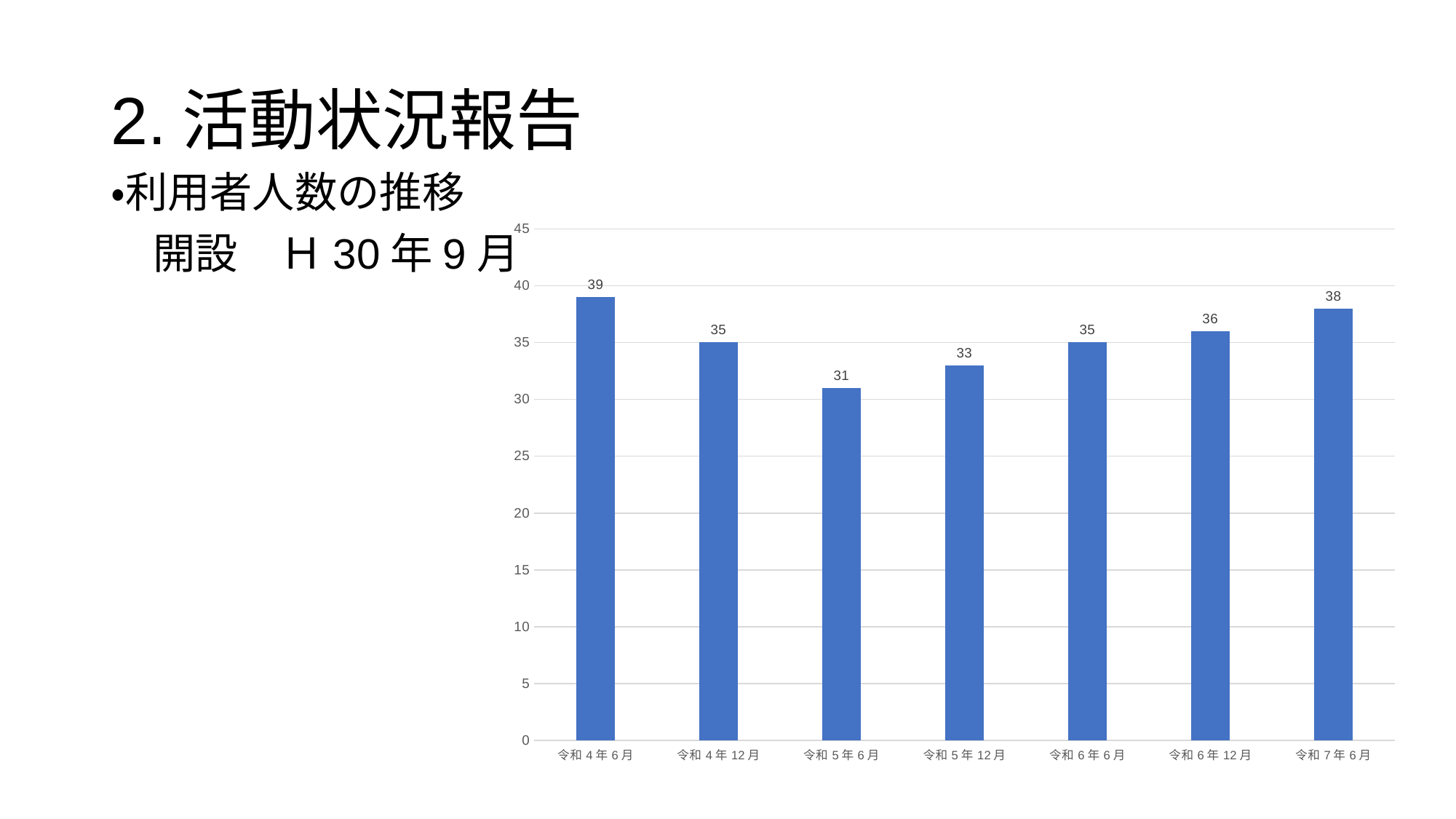

# 2.活動状況報告
・利用者人数の推移
　開設　Ｈ30年9月

### Chart

| Category |  |
|---|---|
| 令和4年6月 | 39.0 |
| 令和4年12月 | 35.0 |
| 令和5年6月 | 31.0 |
| 令和5年12月 | 33.0 |
| 令和6年6月 | 35.0 |
| 令和6年12月 | 36.0 |
| 令和7年6月 | 38.0 |